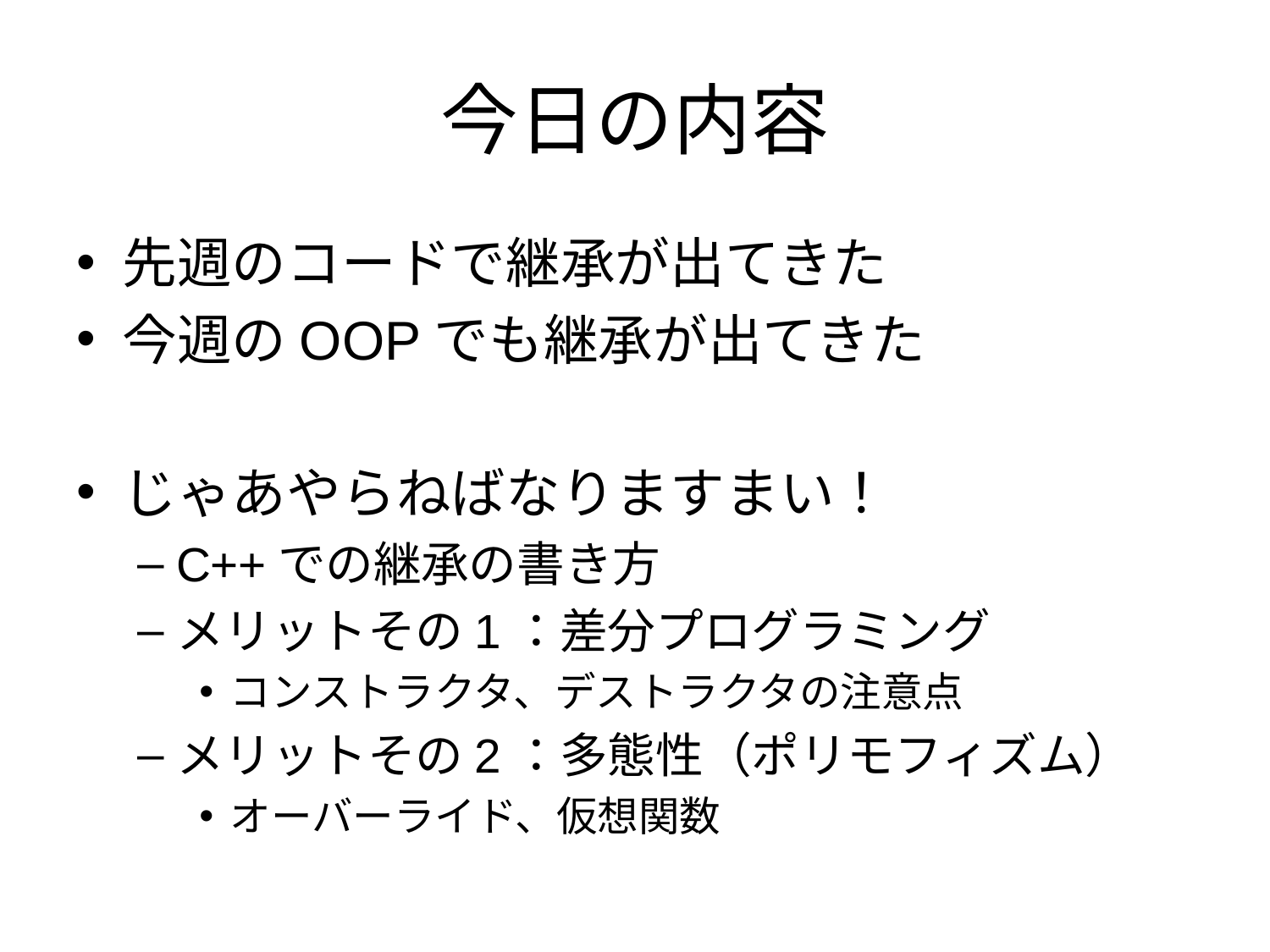

# 今日の内容
先週のコードで継承が出てきた
今週のOOPでも継承が出てきた

じゃあやらねばなりますまい！
C++での継承の書き方
メリットその1：差分プログラミング
コンストラクタ、デストラクタの注意点
メリットその2：多態性（ポリモフィズム）
オーバーライド、仮想関数